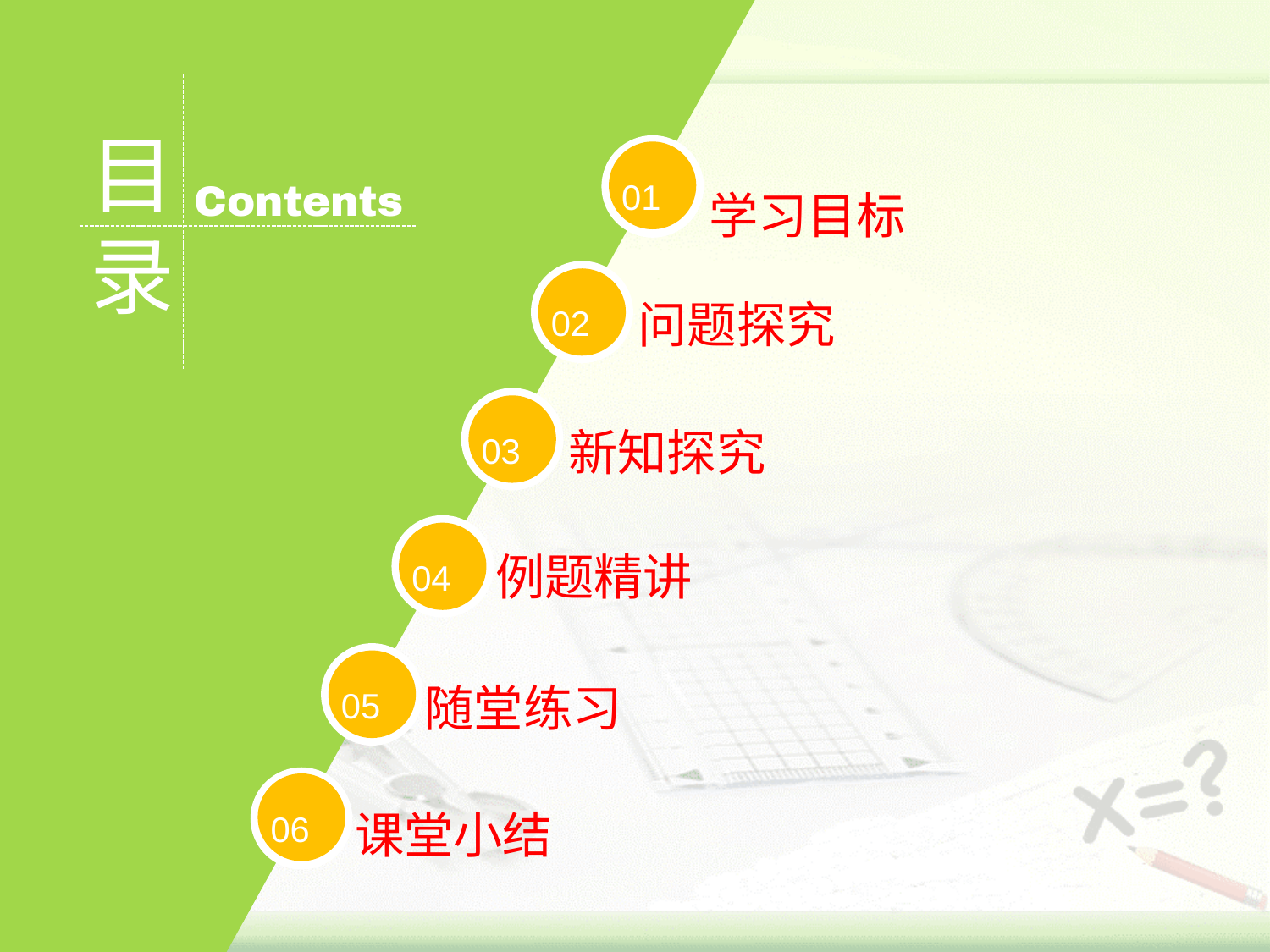

01
学习目标
问题探究

02
新知探究

03
例题精讲

04
随堂练习

05

06
课堂小结